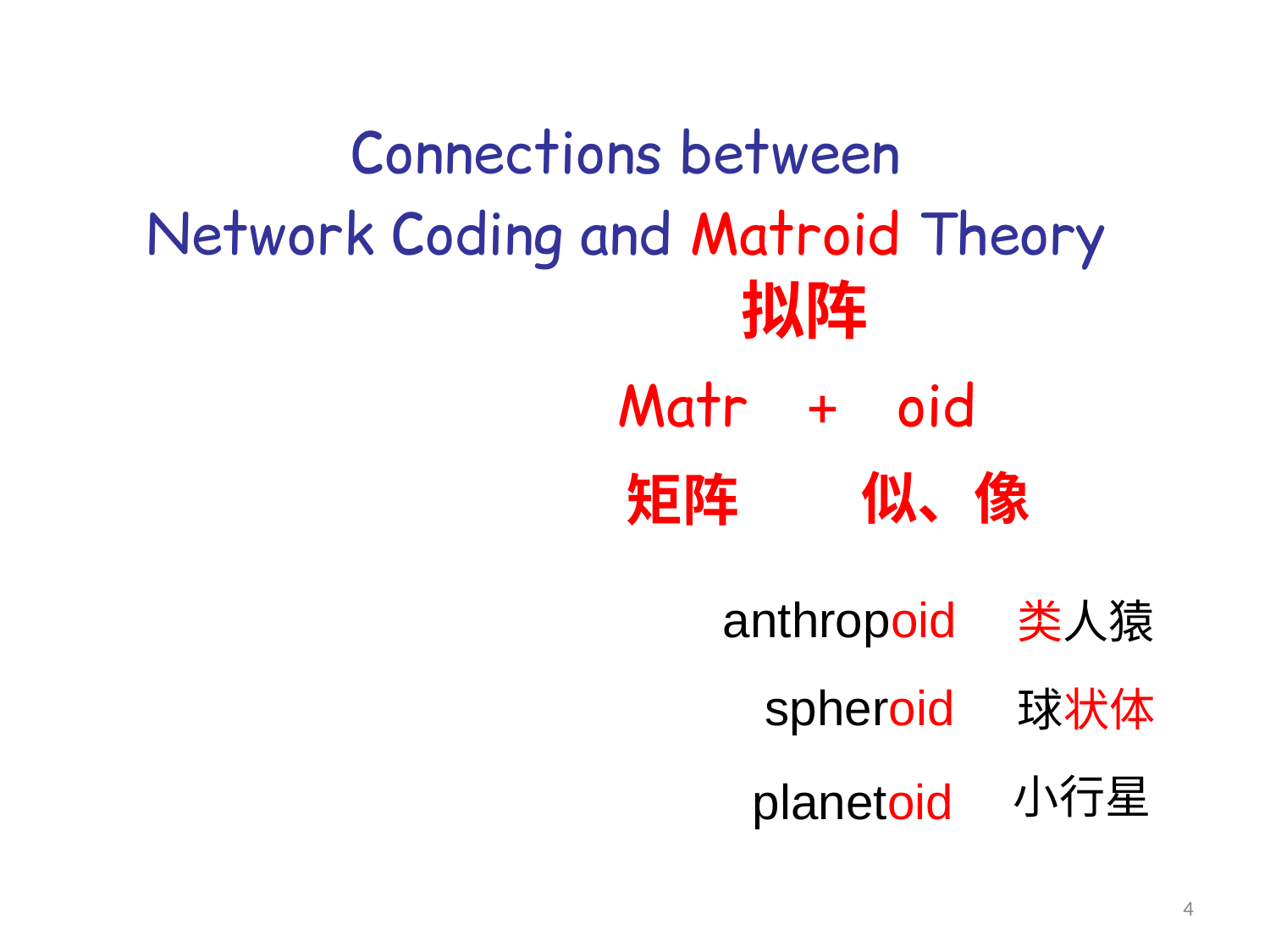

# Connections between Network Coding and Matroid Theory
拟阵
Matr
 +
oid
似、像
矩阵
anthropoid
类人猿
spheroid
球状体
小行星
planetoid
4